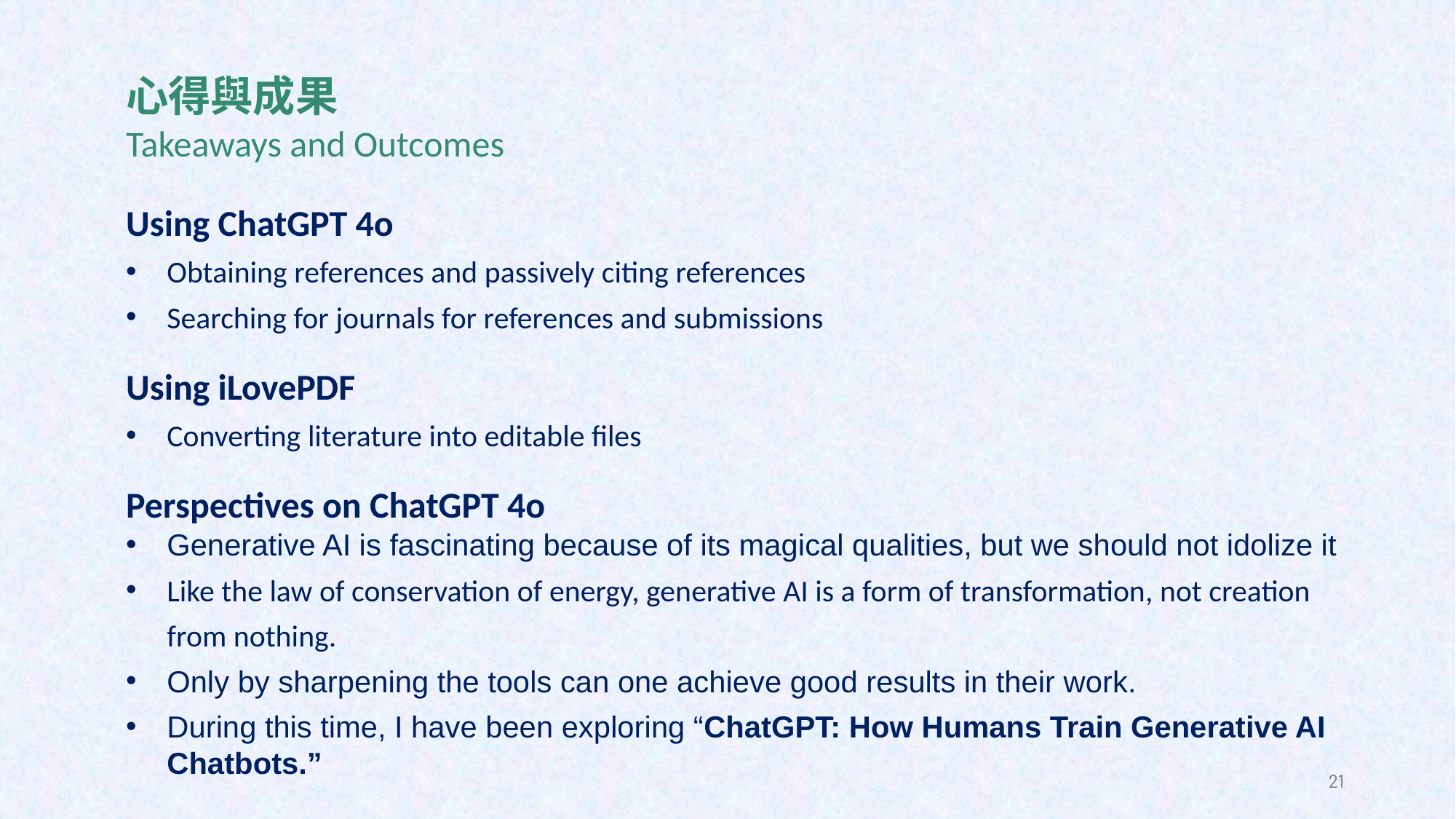

心得與成果
Takeaways and Outcomes
Using ChatGPT 4o
Obtaining references and passively citing references
Searching for journals for references and submissions
Using iLovePDF
Converting literature into editable files
Perspectives on ChatGPT 4o
Generative AI is fascinating because of its magical qualities, but we should not idolize it
Like the law of conservation of energy, generative AI is a form of transformation, not creation from nothing.
Only by sharpening the tools can one achieve good results in their work.
During this time, I have been exploring “ChatGPT: How Humans Train Generative AI Chatbots.”
21